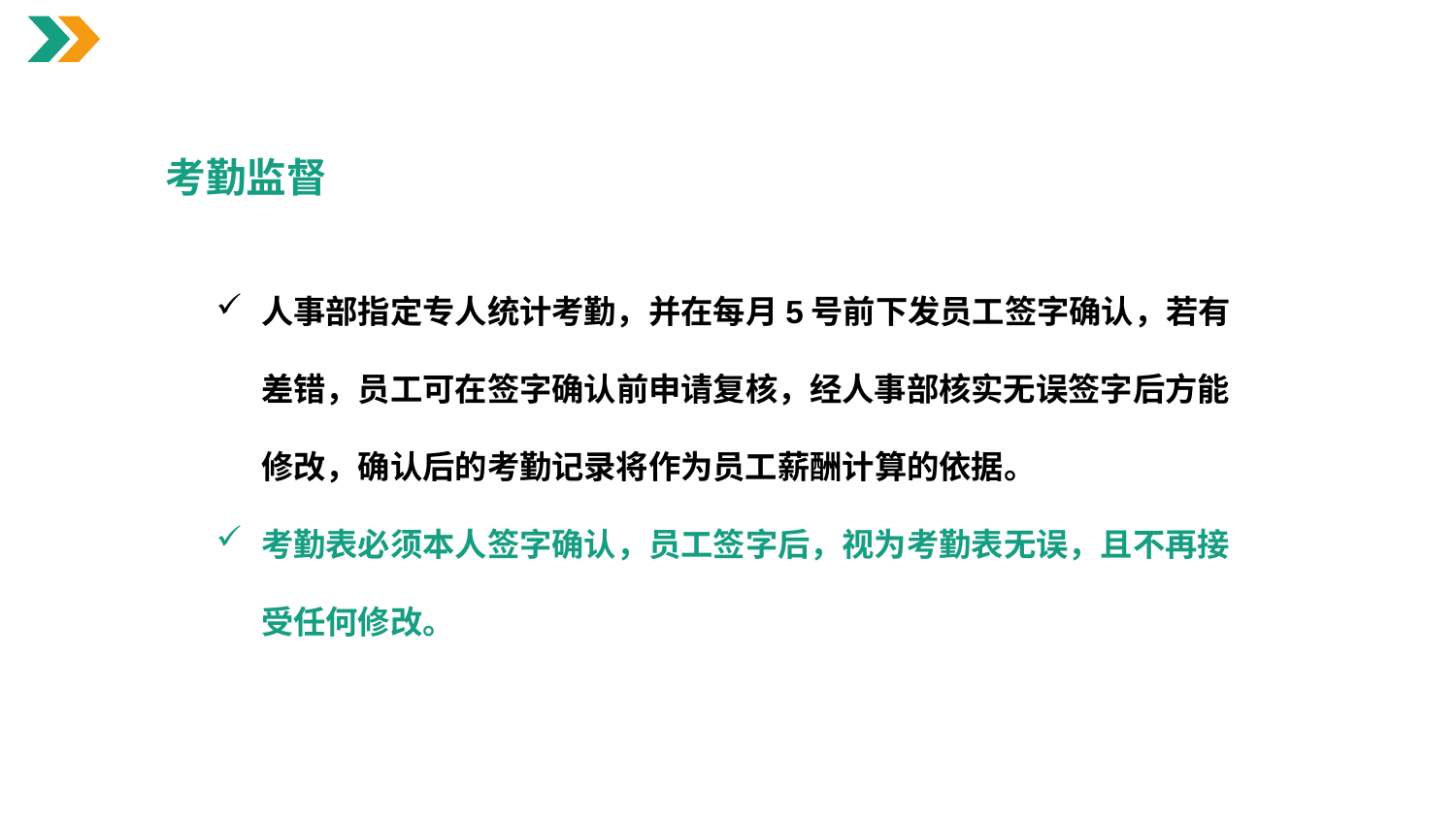

考勤监督
人事部指定专人统计考勤，并在每月5号前下发员工签字确认，若有差错，员工可在签字确认前申请复核，经人事部核实无误签字后方能修改，确认后的考勤记录将作为员工薪酬计算的依据。
考勤表必须本人签字确认，员工签字后，视为考勤表无误，且不再接受任何修改。